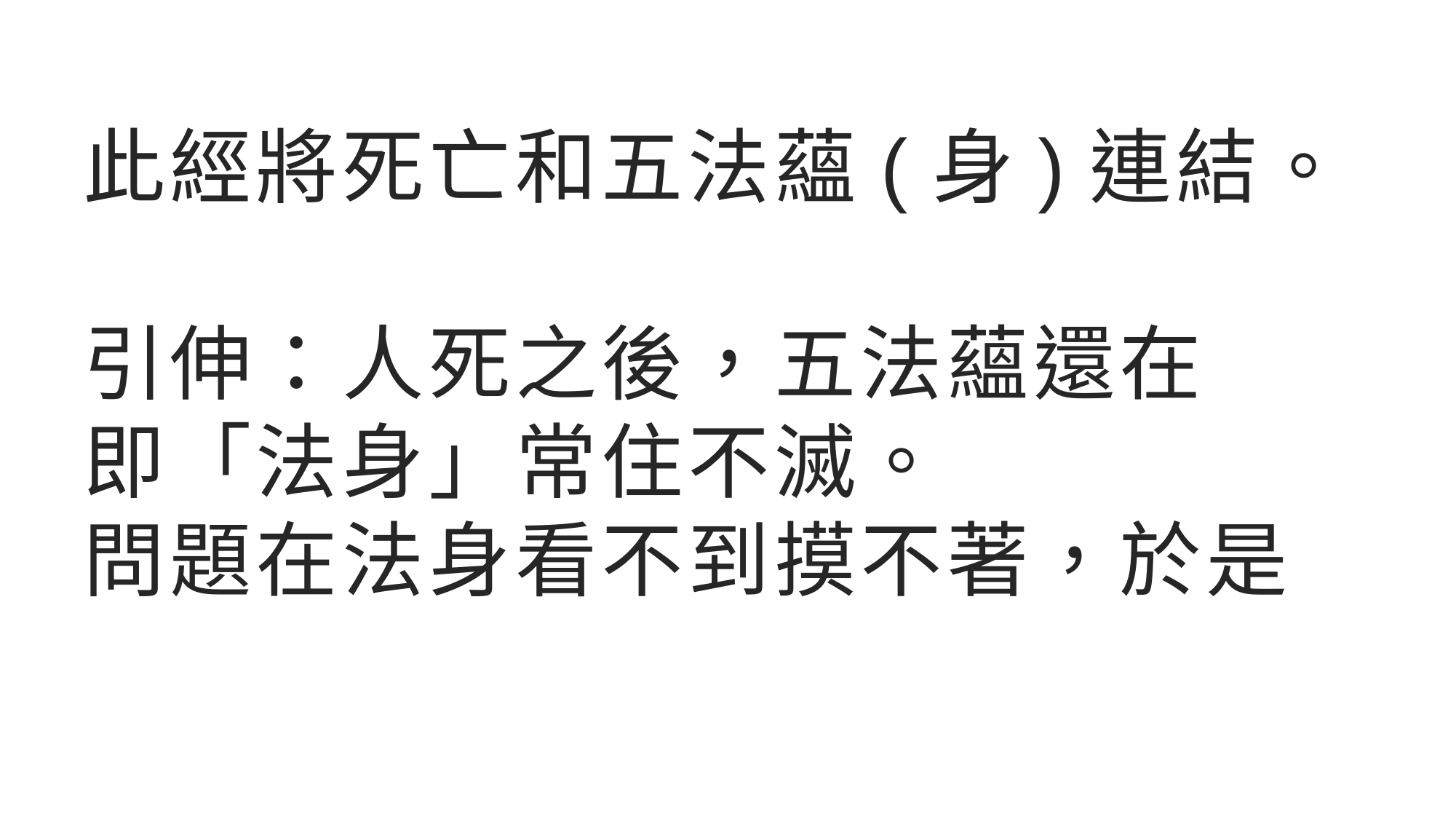

# 此經將死亡和五法蘊(身)連結。 引伸：人死之後，五法蘊還在 即「法身」常住不滅。 問題在法身看不到摸不著，於是